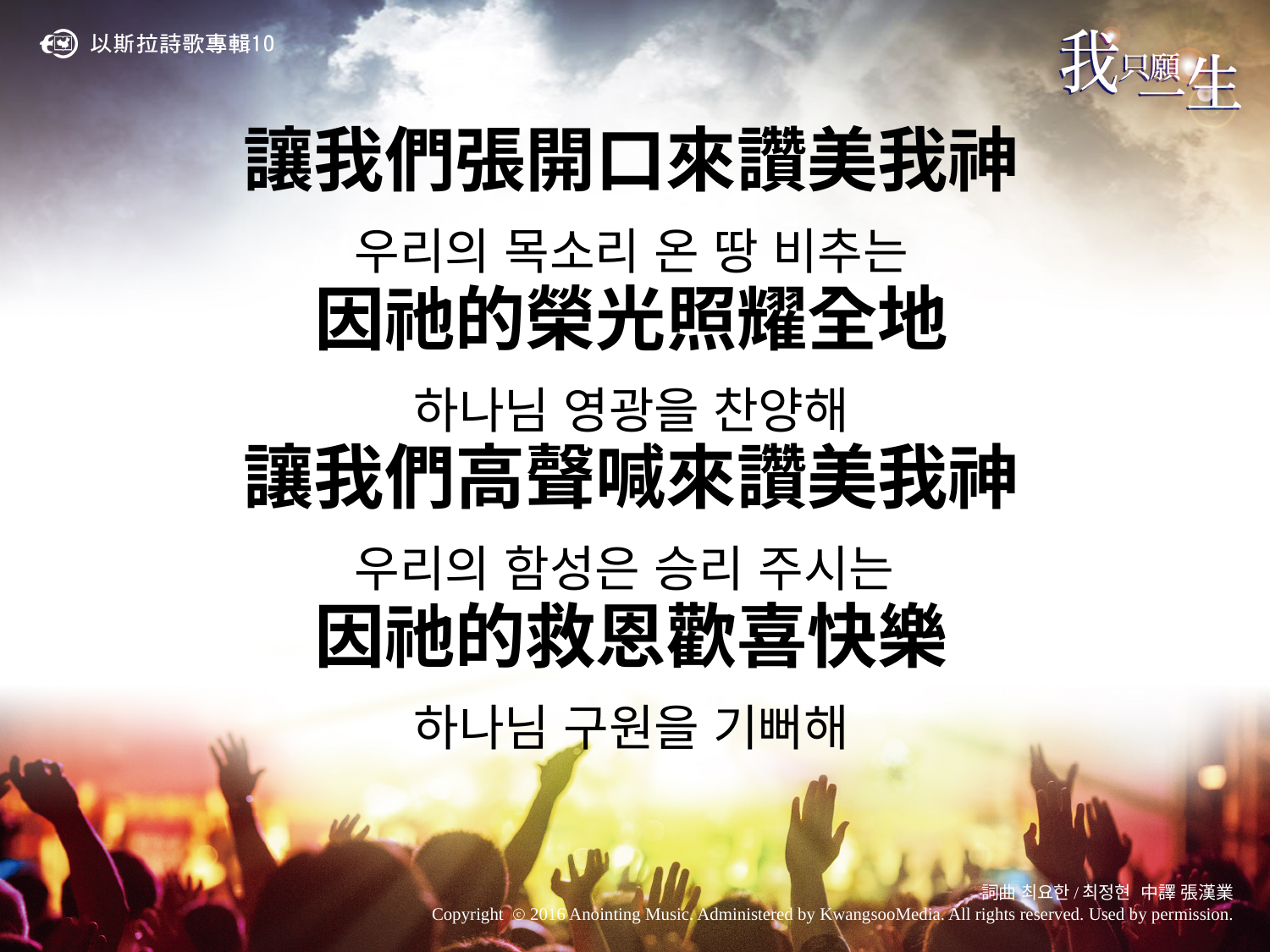

讓我們張開口來讚美我神
우리의 목소리 온 땅 비추는
因祂的榮光照耀全地
하나님 영광을 찬양해
讓我們高聲喊來讚美我神
우리의 함성은 승리 주시는
因祂的救恩歡喜快樂
하나님 구원을 기뻐해
詞曲 최요한/최정현  中譯 張漢業
Copyright  ⓒ 2016 Anointing Music. Administered by KwangsooMedia. All rights reserved. Used by permission.